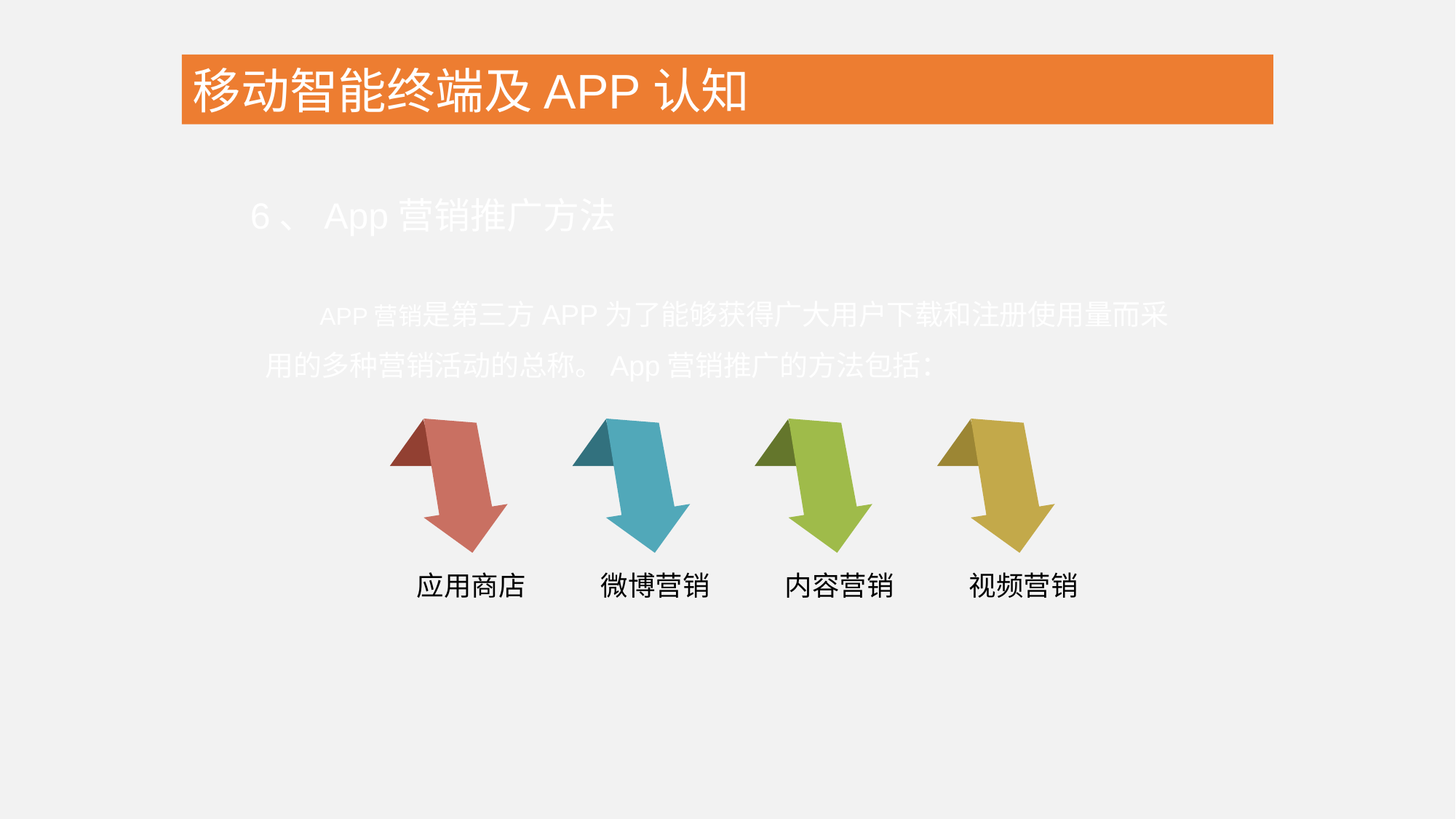

移动智能终端及APP认知
6、App营销推广方法
APP营销是第三方APP为了能够获得广大用户下载和注册使用量而采用的多种营销活动的总称。App营销推广的方法包括：

应用商店
微博营销
内容营销
视频营销